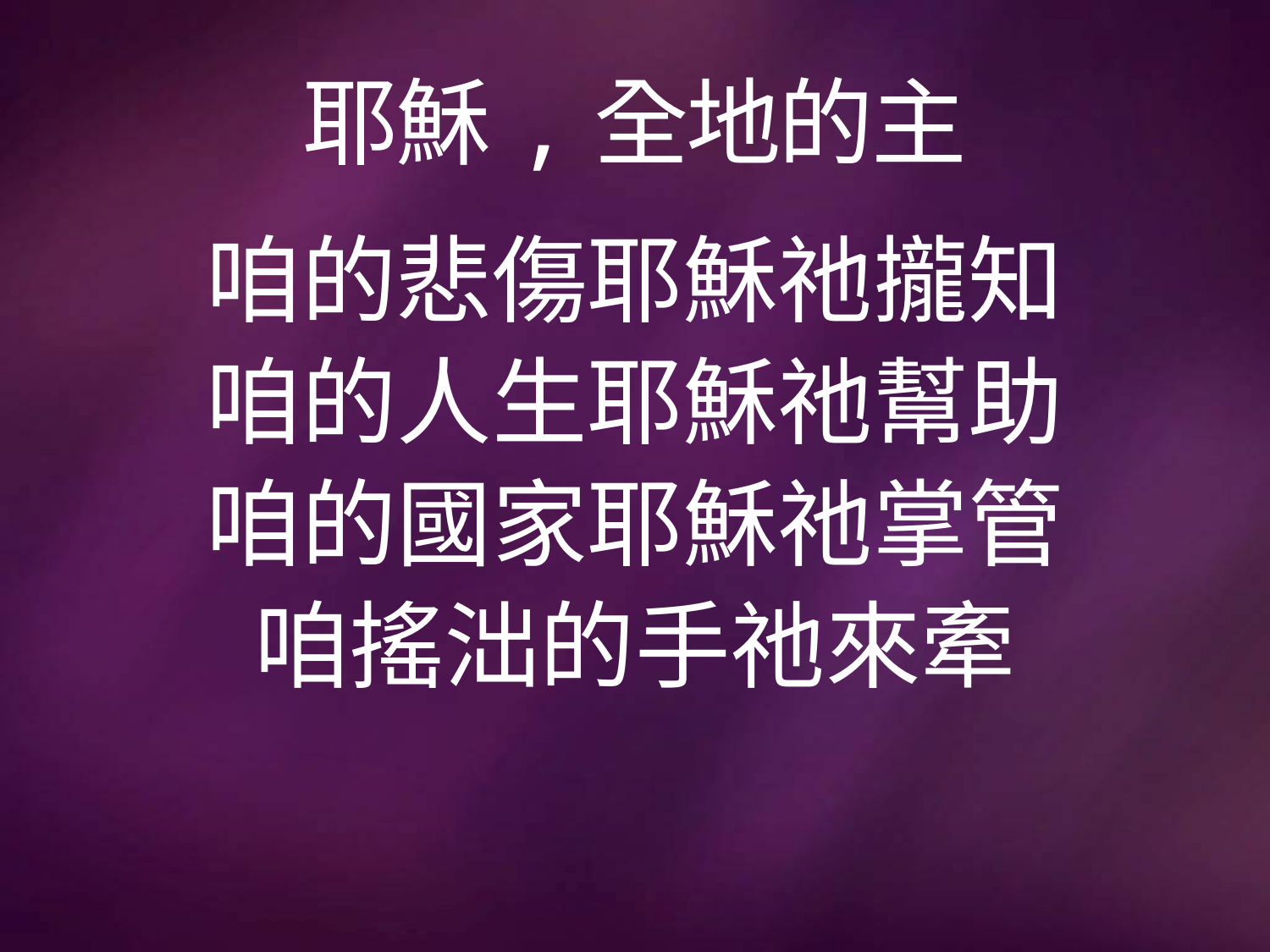

# 耶穌,全地的主
咱的悲傷耶穌祂攏知
咱的人生耶穌祂幫助
咱的國家耶穌祂掌管
咱搖泏的手祂來牽